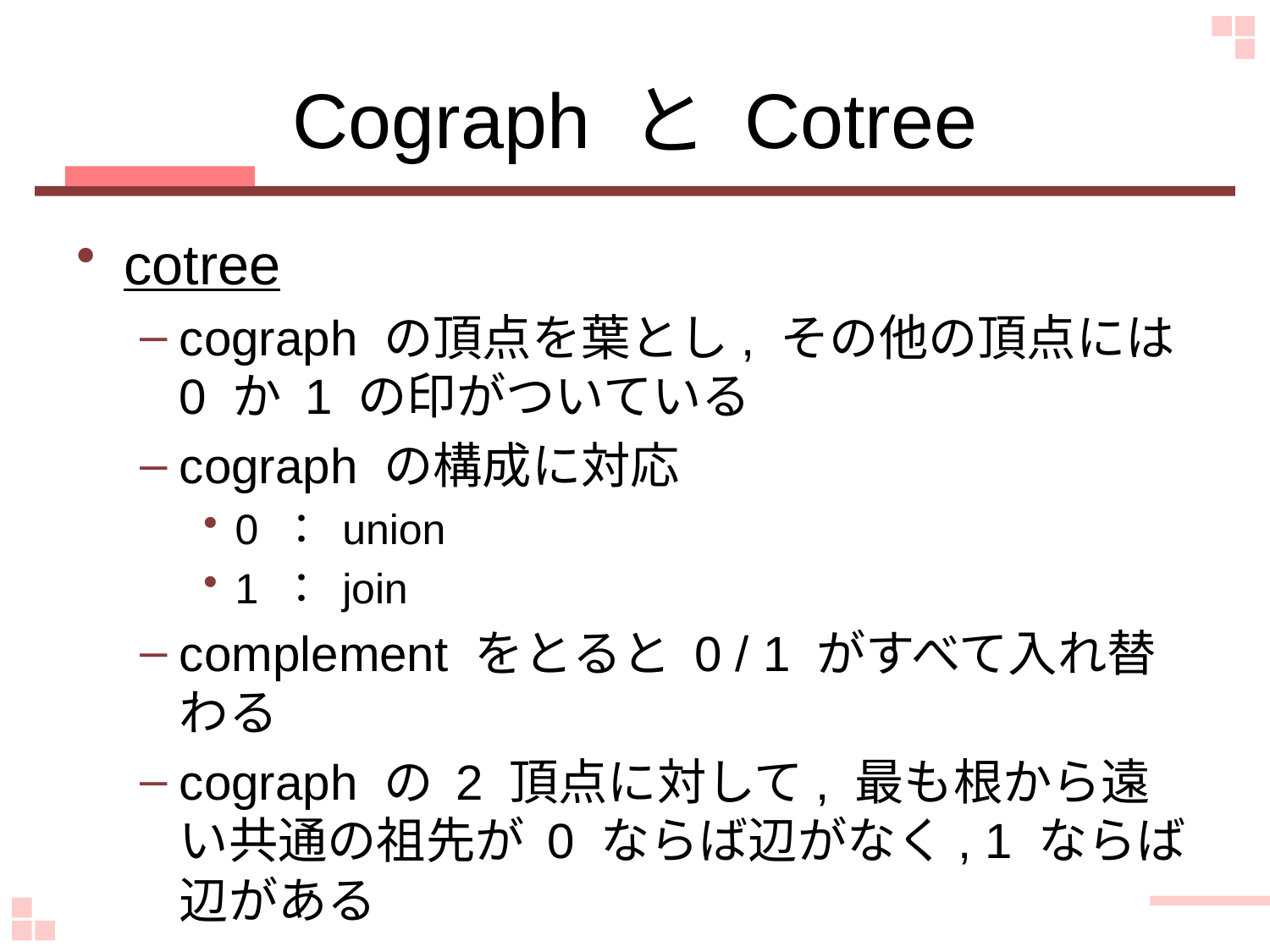

# Cograph と Cotree
cotree
cograph の頂点を葉とし, その他の頂点には 0 か 1 の印がついている
cograph の構成に対応
0 ： union
1 ： join
complement をとると 0 / 1 がすべて入れ替わる
cograph の 2 頂点に対して, 最も根から遠い共通の祖先が 0 ならば辺がなく, 1 ならば辺がある